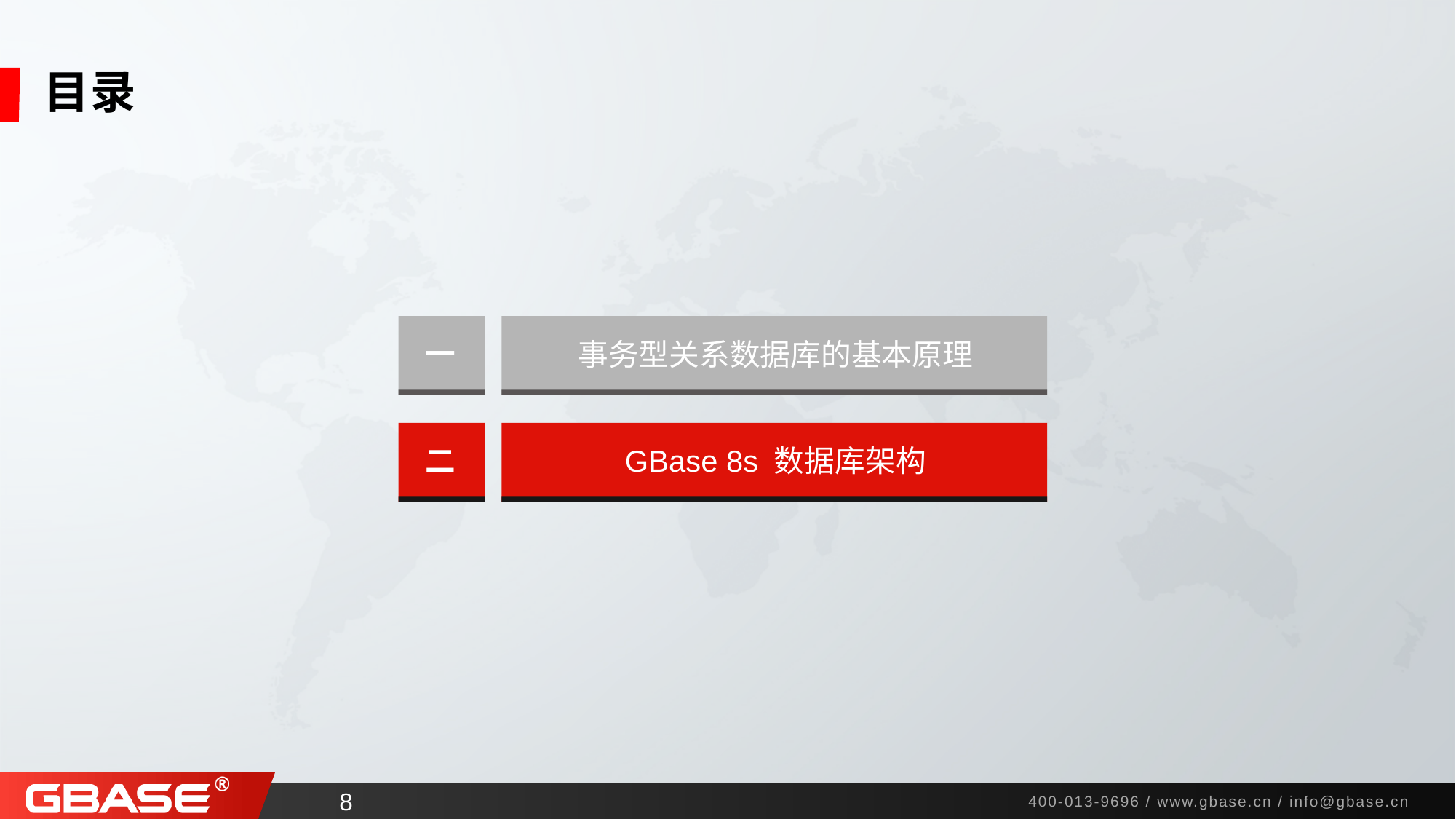

# 目录

一
事务型关系数据库的基本原理

GBase 8s 数据库架构
二